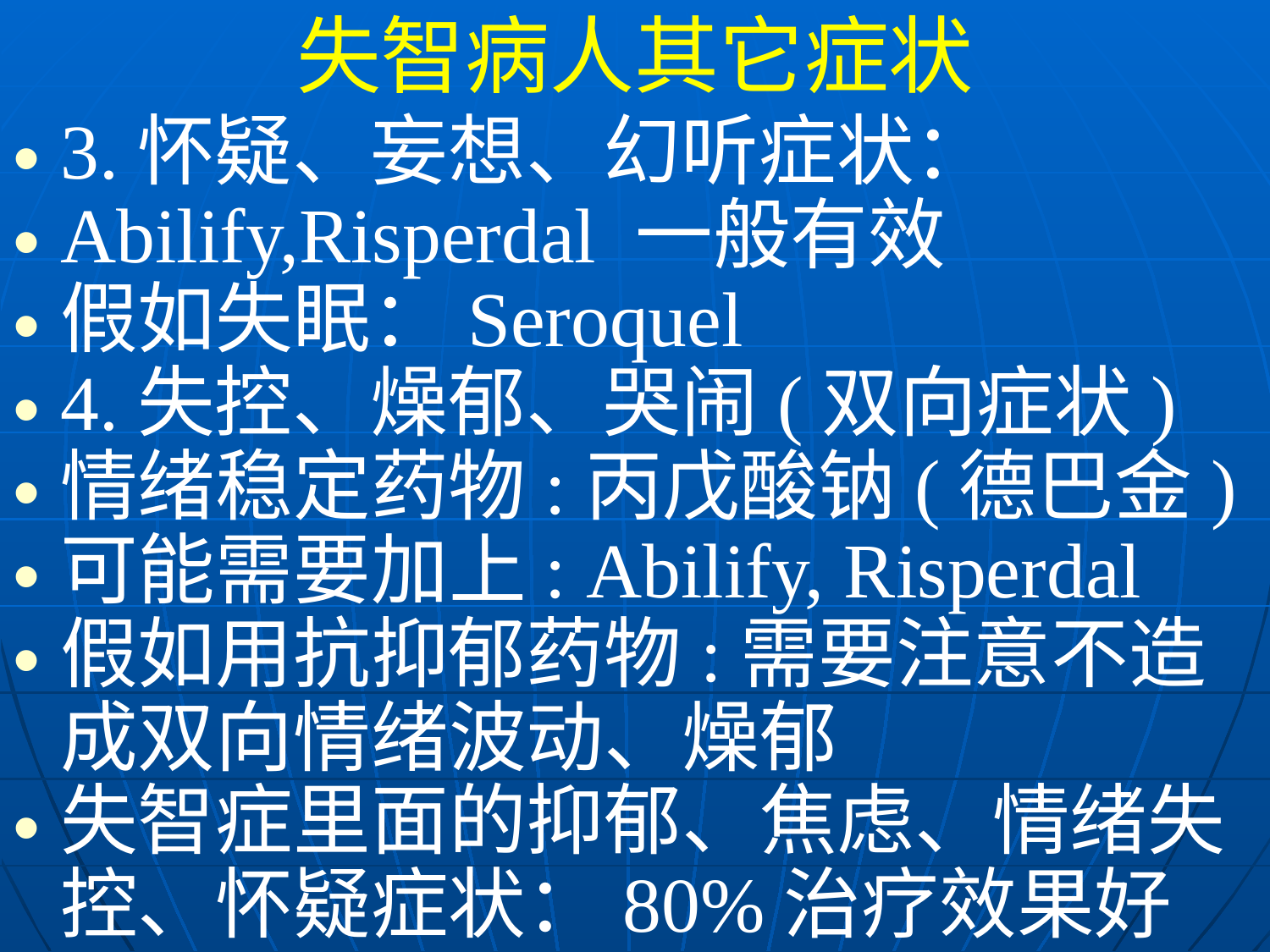

失智病人其它症状
3.怀疑、妄想、幻听症状：
Abilify,Risperdal 一般有效
假如失眠：Seroquel
4.失控、燥郁、哭闹(双向症状)
情绪稳定药物:丙戊酸钠(德巴金)
可能需要加上: Abilify, Risperdal
假如用抗抑郁药物:需要注意不造成双向情绪波动、燥郁
失智症里面的抑郁、焦虑、情绪失控、怀疑症状：80%治疗效果好